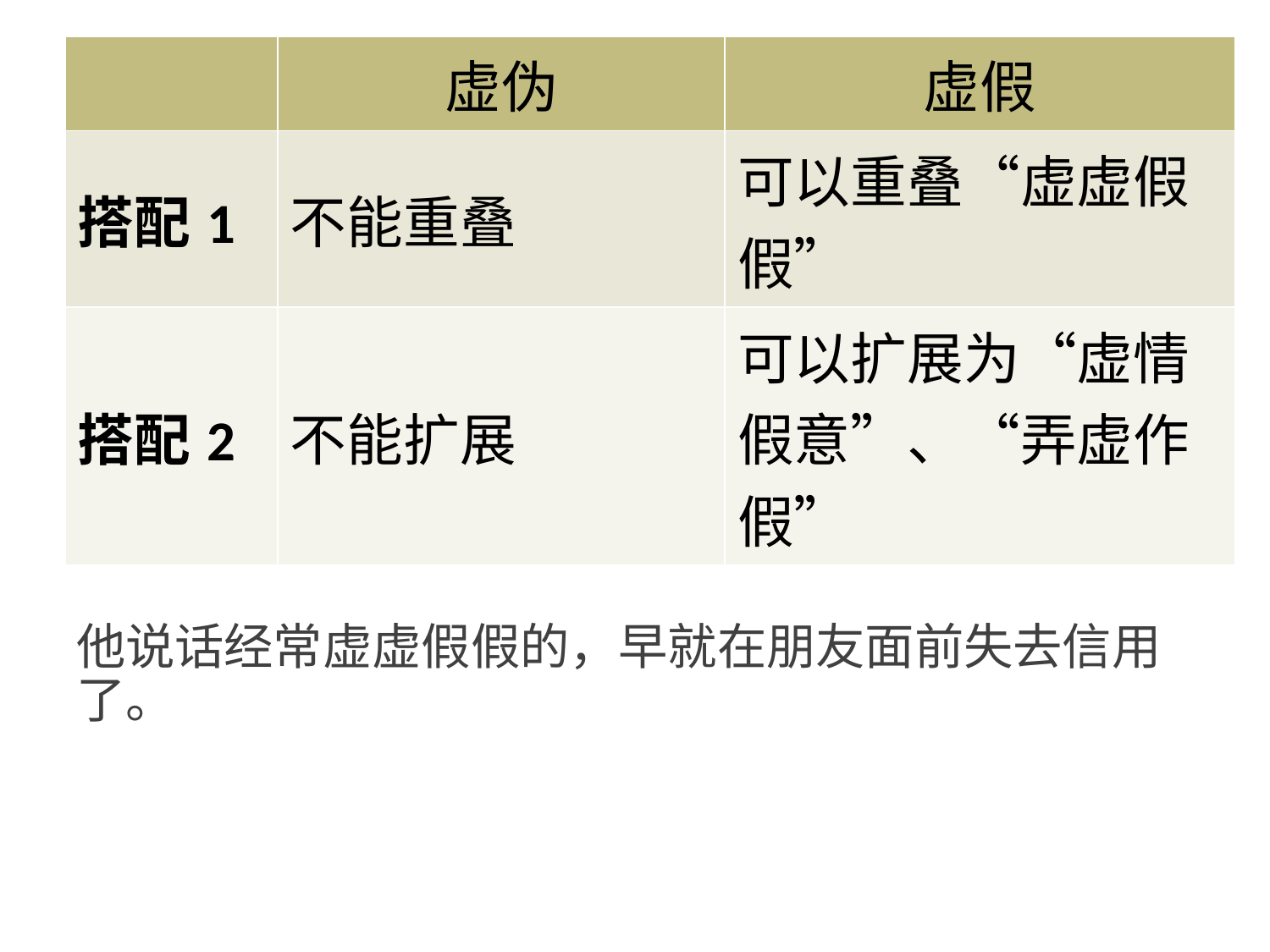

|  | 虚伪 | 虚假 |
| --- | --- | --- |
| 搭配1 | 不能重叠 | 可以重叠“虚虚假假” |
| 搭配2 | 不能扩展 | 可以扩展为“虚情假意”、“弄虚作假” |
#
他说话经常虚虚假假的，早就在朋友面前失去信用了。